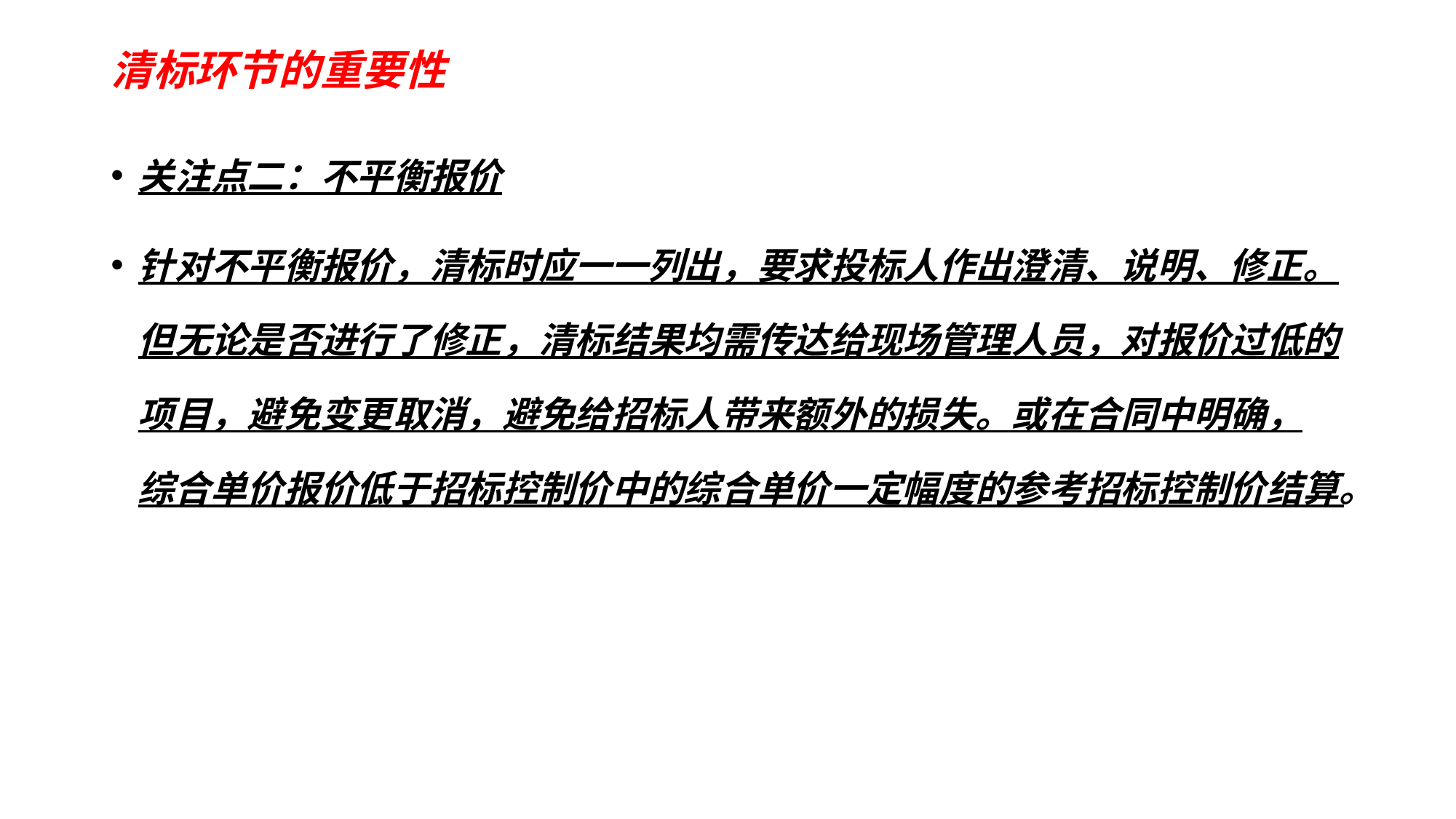

# 清标环节的重要性
关注点二：不平衡报价
针对不平衡报价，清标时应一一列出，要求投标人作出澄清、说明、修正。但无论是否进行了修正，清标结果均需传达给现场管理人员，对报价过低的项目，避免变更取消，避免给招标人带来额外的损失。或在合同中明确， 综合单价报价低于招标控制价中的综合单价一定幅度的参考招标控制价结算。